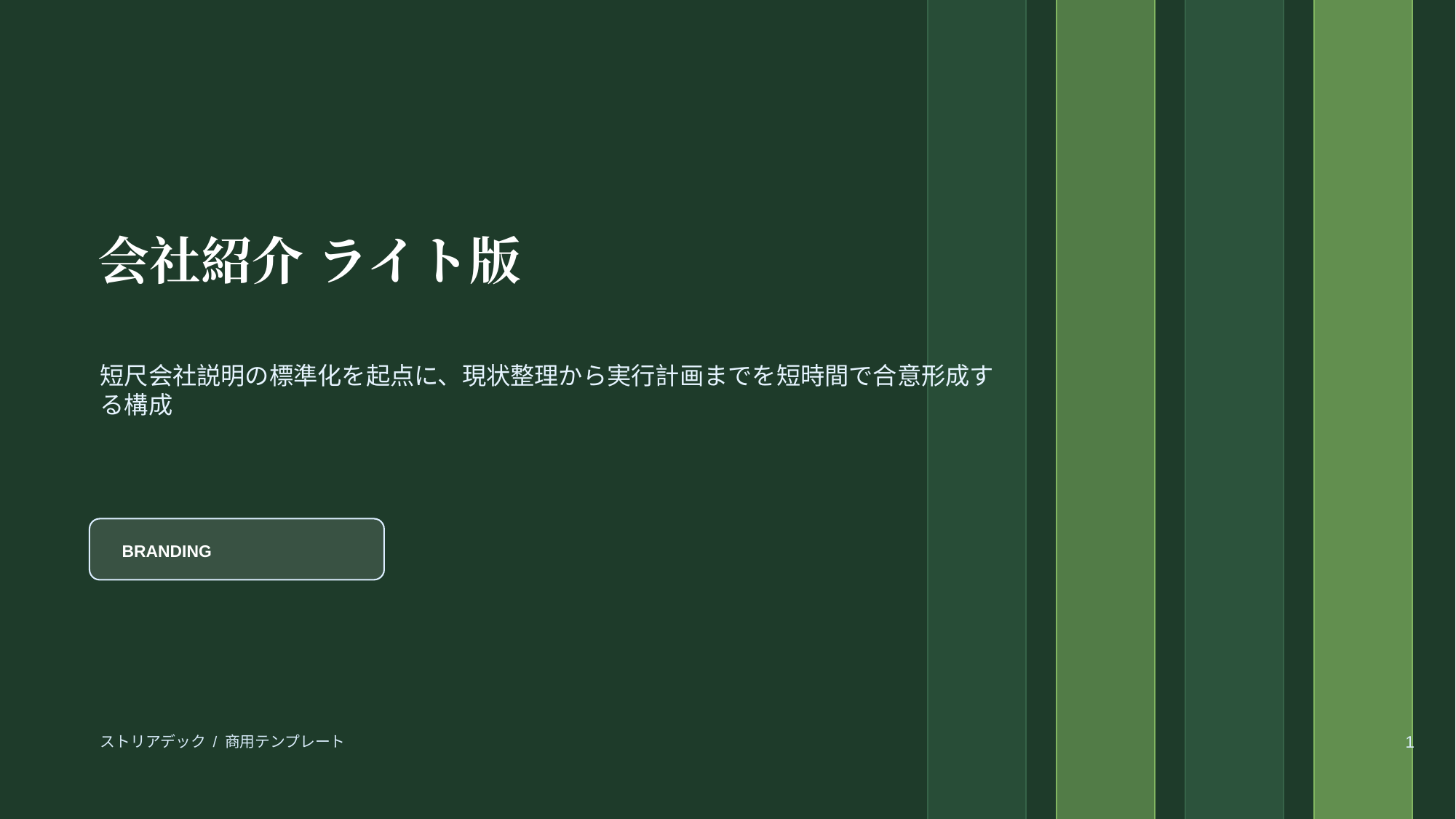

会社紹介 ライト版
短尺会社説明の標準化を起点に、現状整理から実行計画までを短時間で合意形成する構成

BRANDING
ストリアデック / 商用テンプレート
1